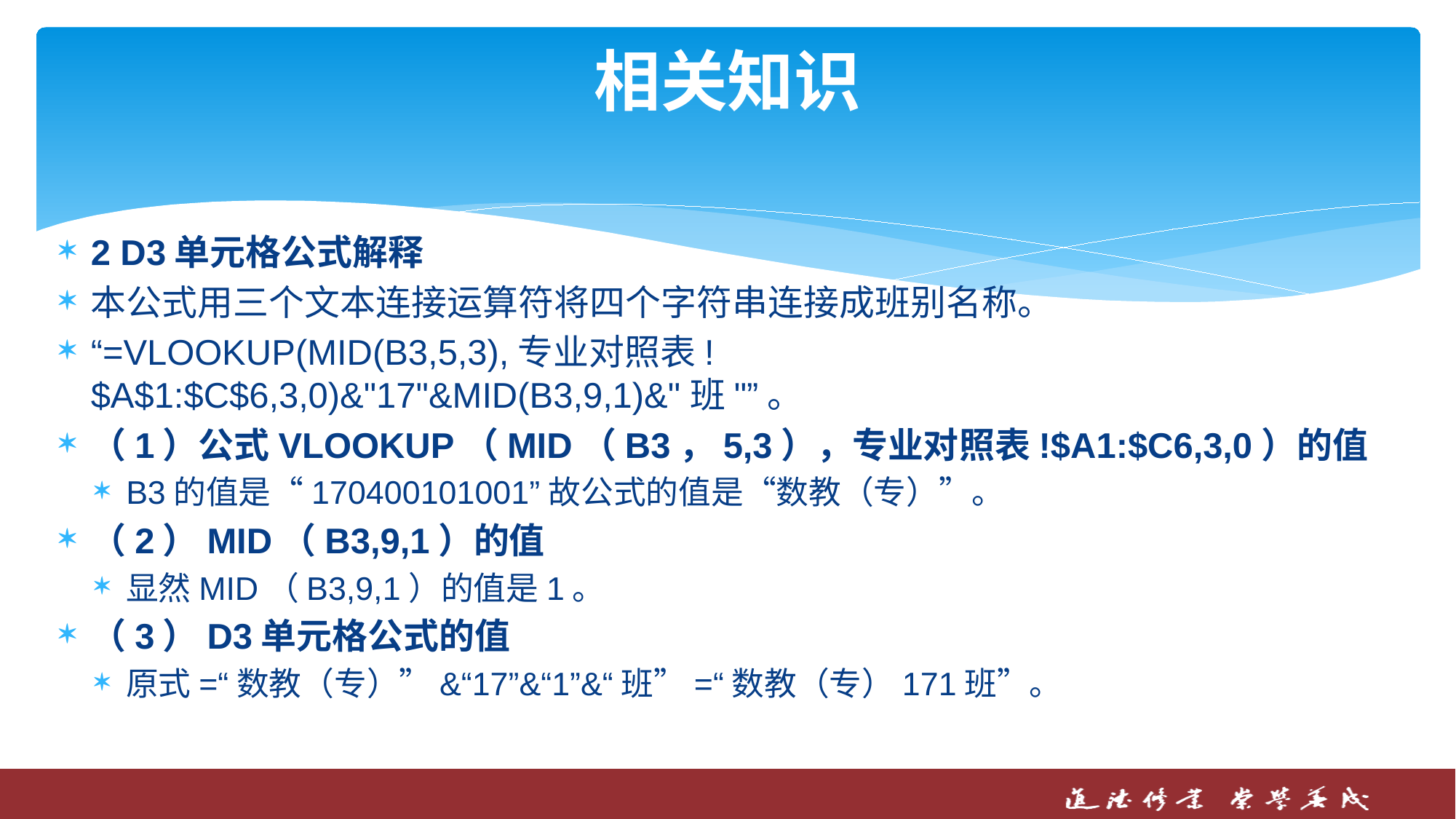

# 相关知识
2 D3单元格公式解释
本公式用三个文本连接运算符将四个字符串连接成班别名称。
“=VLOOKUP(MID(B3,5,3),专业对照表!$A$1:$C$6,3,0)&"17"&MID(B3,9,1)&"班"”。
（1）公式VLOOKUP（MID（B3，5,3），专业对照表!$A1:$C6,3,0）的值
B3的值是“170400101001”故公式的值是“数教（专）”。
（2）MID（B3,9,1）的值
显然MID（B3,9,1）的值是1。
（3）D3单元格公式的值
原式=“数教（专）”&“17”&“1”&“班”=“数教（专）171班”。